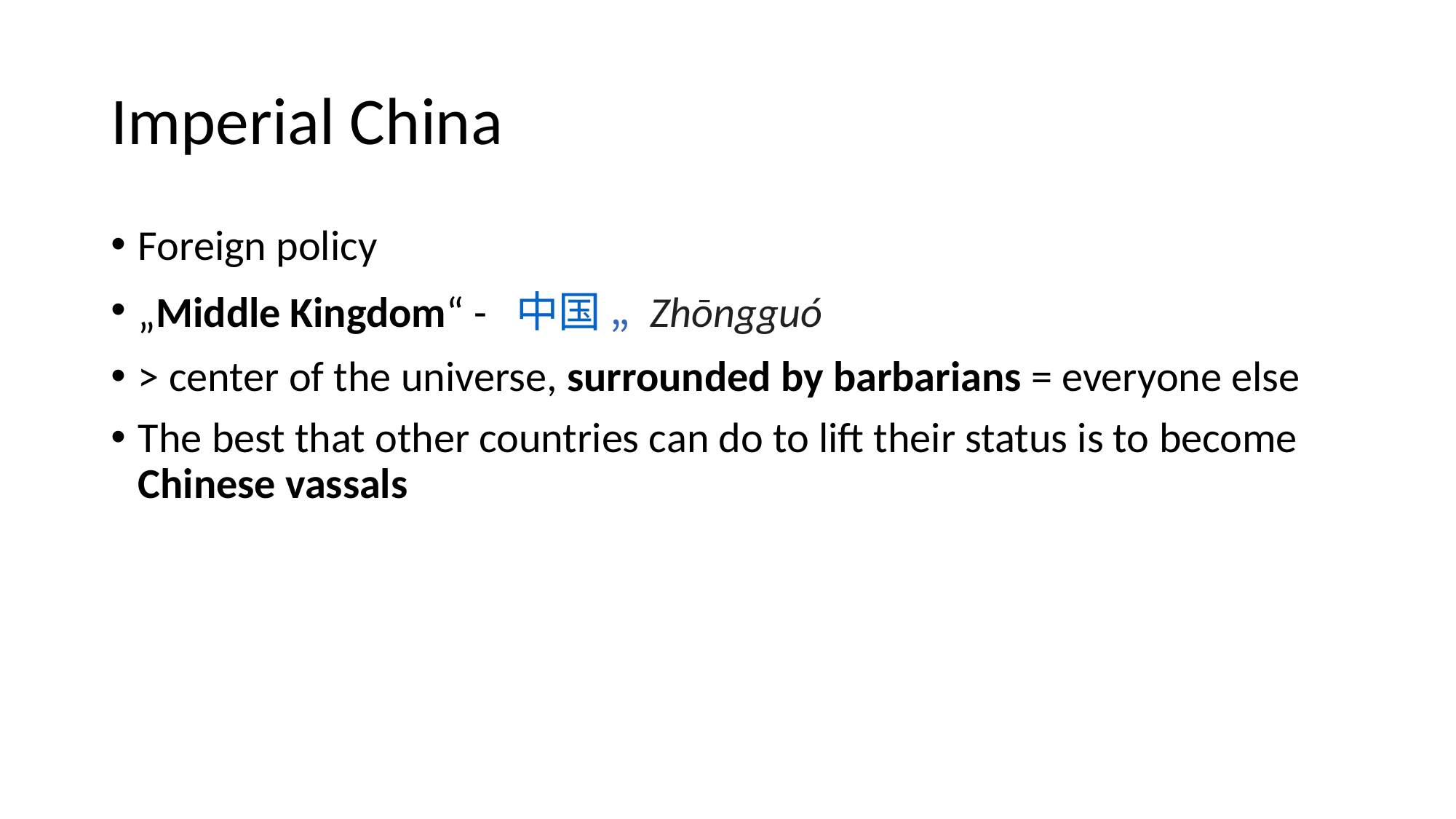

# Imperial China
Foreign policy
„Middle Kingdom“ -  中国 „ Zhōngguó
> center of the universe, surrounded by barbarians = everyone else
The best that other countries can do to lift their status is to become Chinese vassals